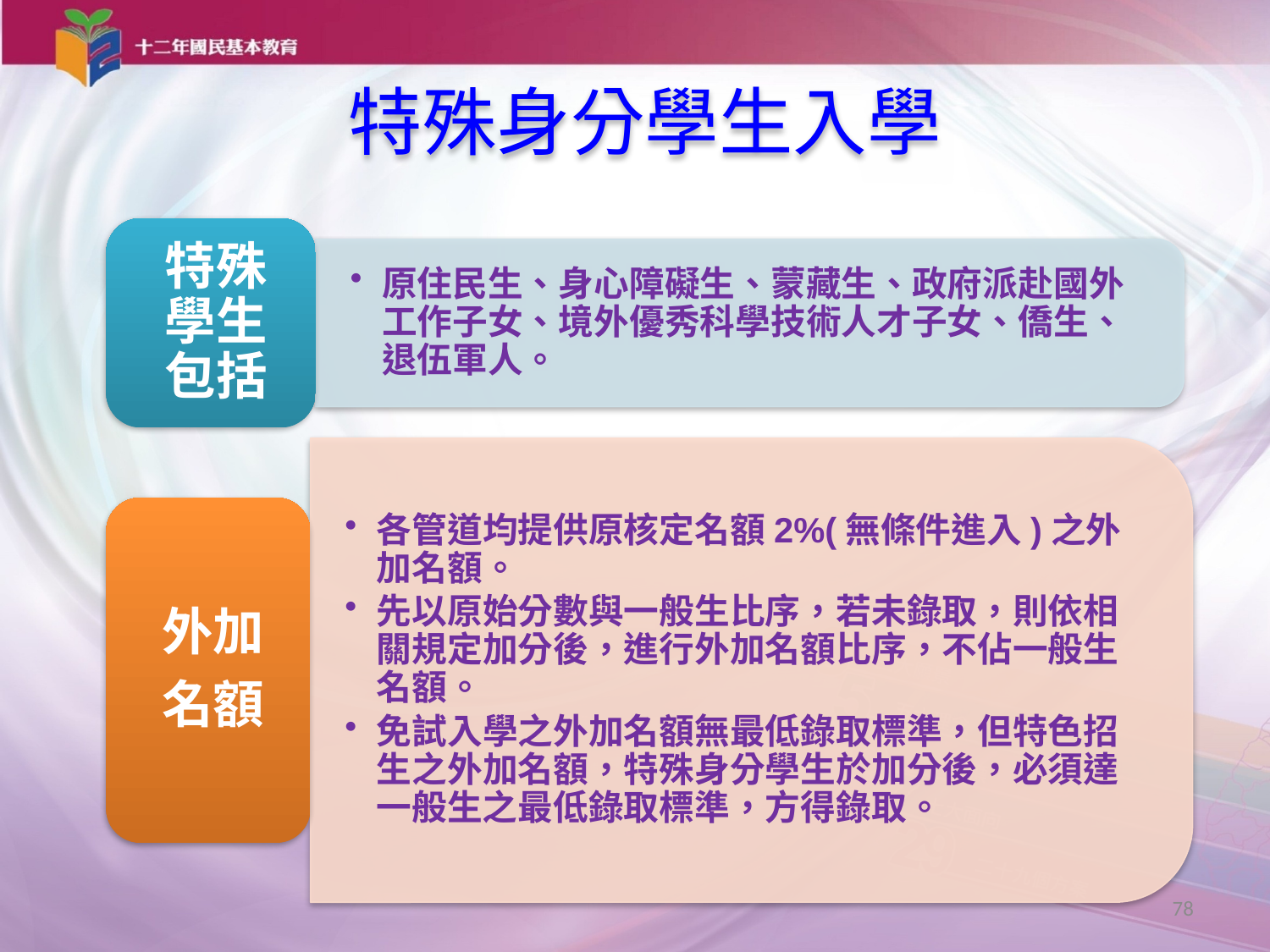

特殊身分學生入學
原住民生、身心障礙生、蒙藏生、政府派赴國外工作子女、境外優秀科學技術人才子女、僑生、退伍軍人。
特殊學生包括
各管道均提供原核定名額2%(無條件進入)之外加名額。
先以原始分數與一般生比序，若未錄取，則依相關規定加分後，進行外加名額比序，不佔一般生名額。
免試入學之外加名額無最低錄取標準，但特色招生之外加名額，特殊身分學生於加分後，必須達一般生之最低錄取標準，方得錄取。
外加
名額
78